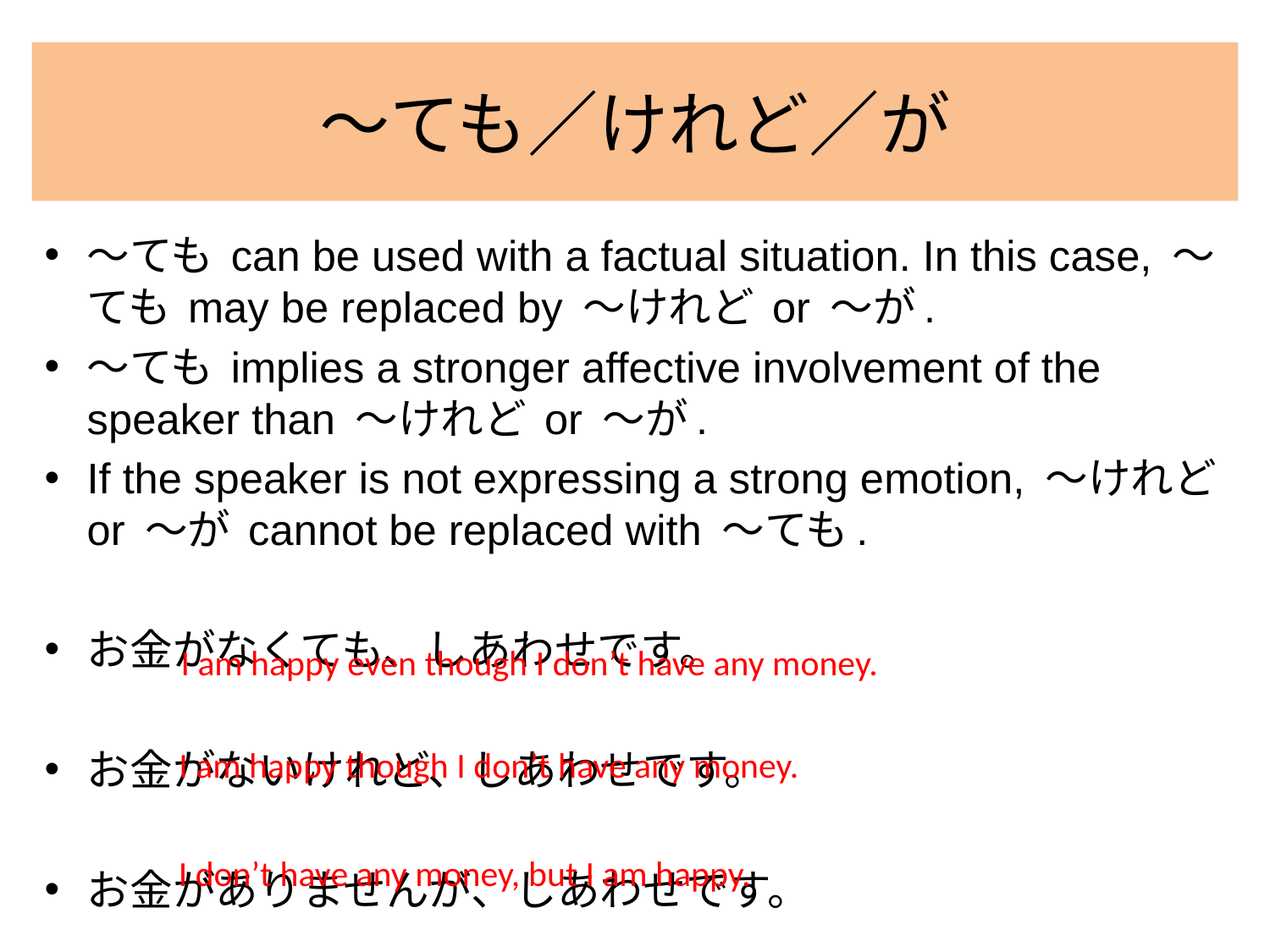

# 〜ても／けれど／が
〜ても can be used with a factual situation. In this case, 〜ても may be replaced by 〜けれど or 〜が.
〜ても implies a stronger affective involvement of the speaker than 〜けれど or 〜が.
If the speaker is not expressing a strong emotion, 〜けれど or 〜が cannot be replaced with 〜ても.

お金がなくても、しあわせです。

お金がないけれど、しあわせです。

お金がありませんが、しあわせです。
I am happy even though I don’t have any money.
I am happy though I don’t have any money.
I don’t have any money, but I am happy.